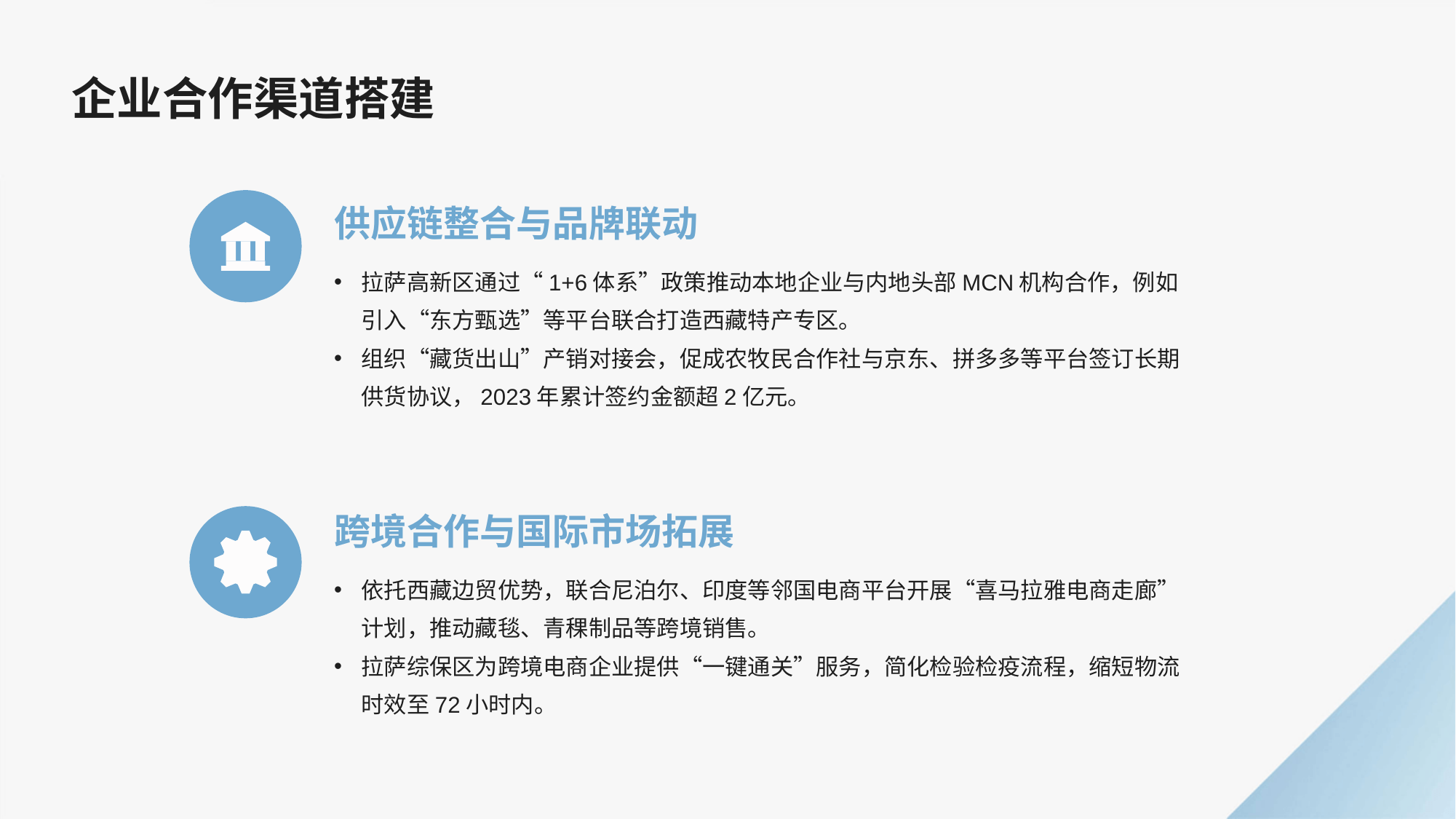

企业合作渠道搭建
供应链整合与品牌联动

拉萨高新区通过“1+6体系”政策推动本地企业与内地头部MCN机构合作，例如引入“东方甄选”等平台联合打造西藏特产专区。
组织“藏货出山”产销对接会，促成农牧民合作社与京东、拼多多等平台签订长期供货协议，2023年累计签约金额超2亿元。
跨境合作与国际市场拓展

依托西藏边贸优势，联合尼泊尔、印度等邻国电商平台开展“喜马拉雅电商走廊”计划，推动藏毯、青稞制品等跨境销售。
拉萨综保区为跨境电商企业提供“一键通关”服务，简化检验检疫流程，缩短物流时效至72小时内。